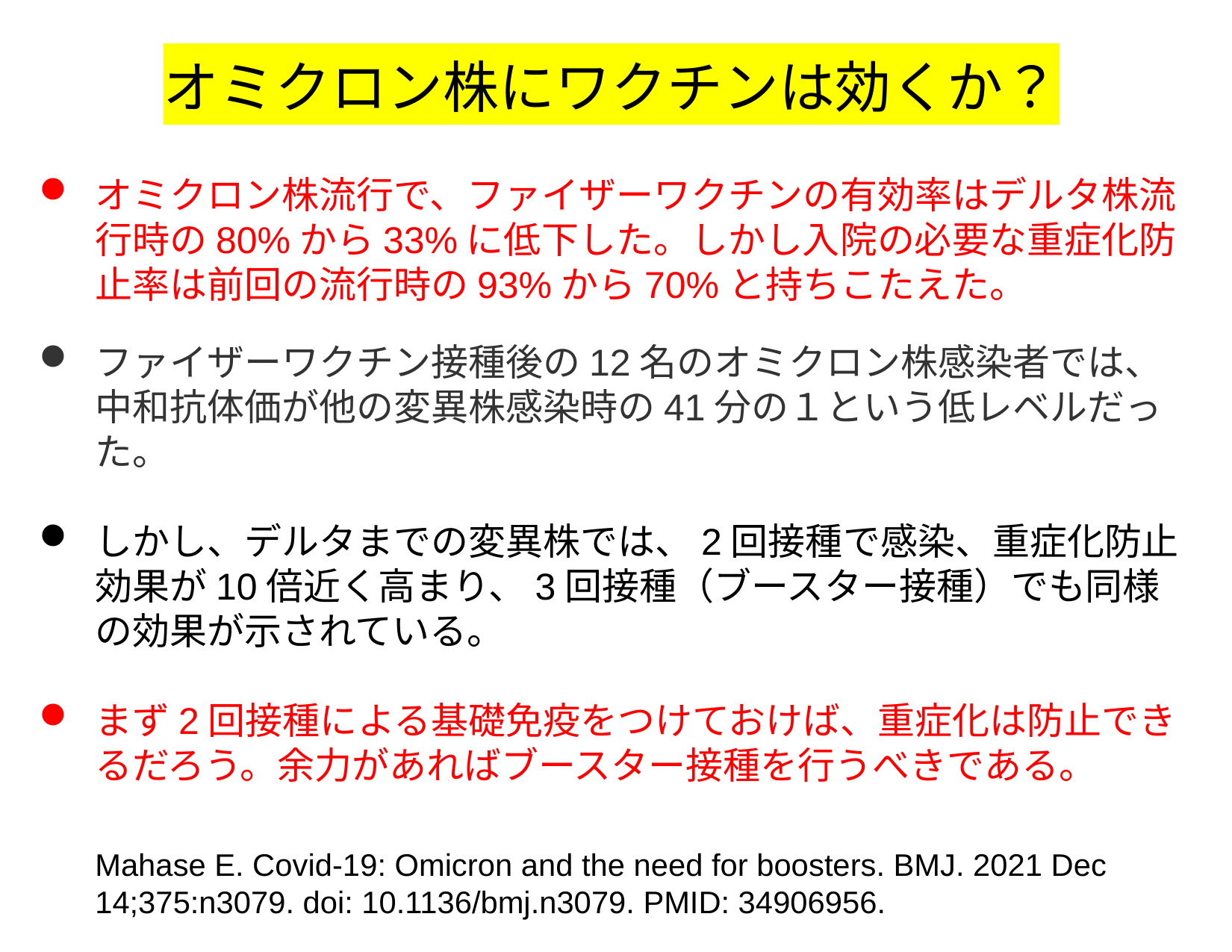

オミクロン株にワクチンは効くか？

オミクロン株流行で、ファイザーワクチンの有効率はデルタ株流行時の80%から33%に低下した。しかし入院の必要な重症化防止率は前回の流行時の93%から70%と持ちこたえた。
ファイザーワクチン接種後の12名のオミクロン株感染者では、中和抗体価が他の変異株感染時の41分の１という低レベルだった。

しかし、デルタまでの変異株では、2回接種で感染、重症化防止効果が10倍近く高まり、3回接種（ブースター接種）でも同様の効果が示されている。

まず2回接種による基礎免疫をつけておけば、重症化は防止できるだろう。余力があればブースター接種を行うべきである。
Mahase E. Covid-19: Omicron and the need for boosters. BMJ. 2021 Dec 14;375:n3079. doi: 10.1136/bmj.n3079. PMID: 34906956.